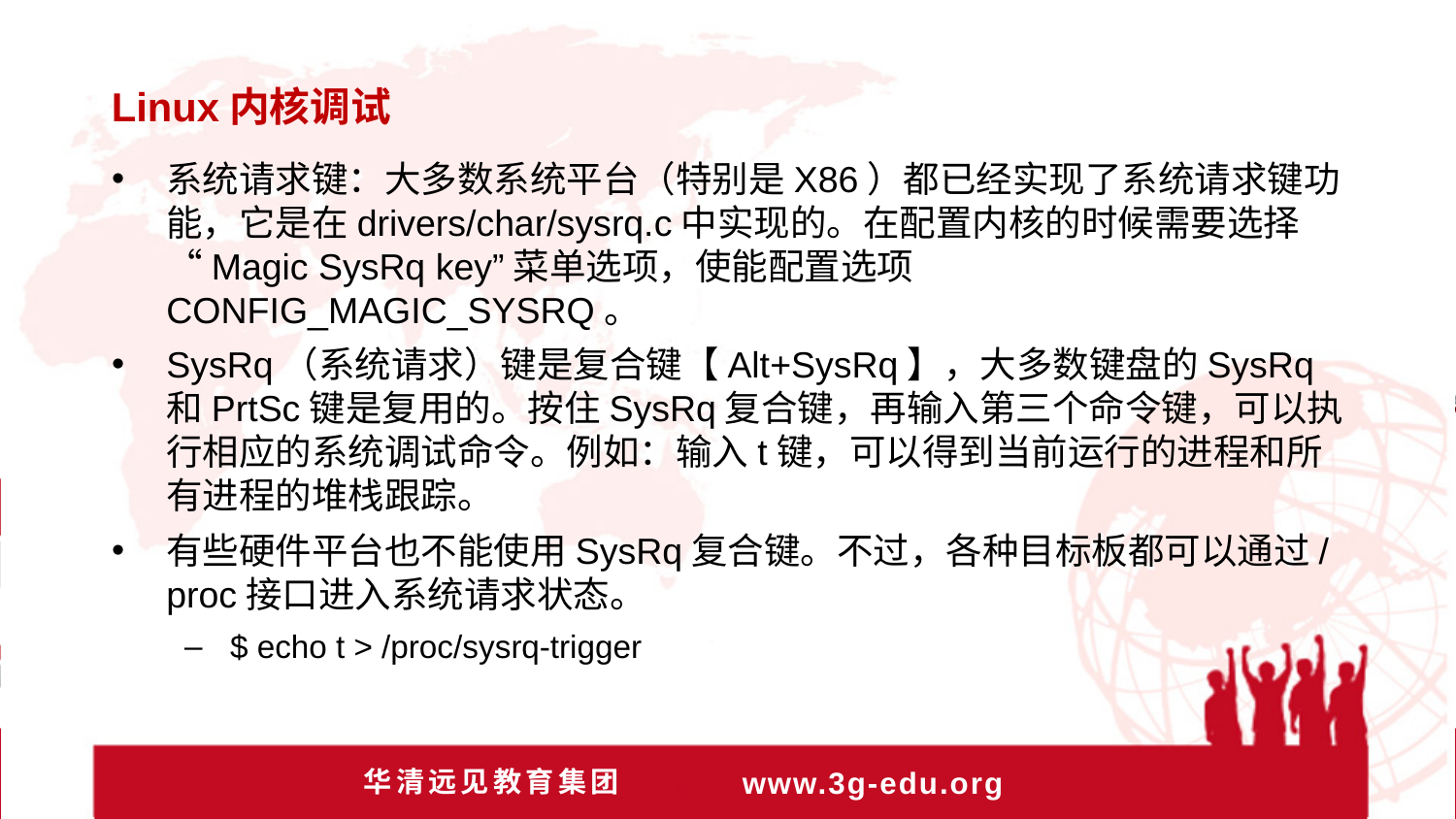

Linux内核调试
系统请求键：大多数系统平台（特别是X86）都已经实现了系统请求键功能，它是在drivers/char/sysrq.c中实现的。在配置内核的时候需要选择 “Magic SysRq key”菜单选项，使能配置选项CONFIG_MAGIC_SYSRQ。
SysRq（系统请求）键是复合键【Alt+SysRq】，大多数键盘的SysRq和PrtSc键是复用的。按住SysRq复合键，再输入第三个命令键，可以执行相应的系统调试命令。例如：输入t键，可以得到当前运行的进程和所有进程的堆栈跟踪。
有些硬件平台也不能使用SysRq复合键。不过，各种目标板都可以通过/proc接口进入系统请求状态。
$ echo t > /proc/sysrq-trigger